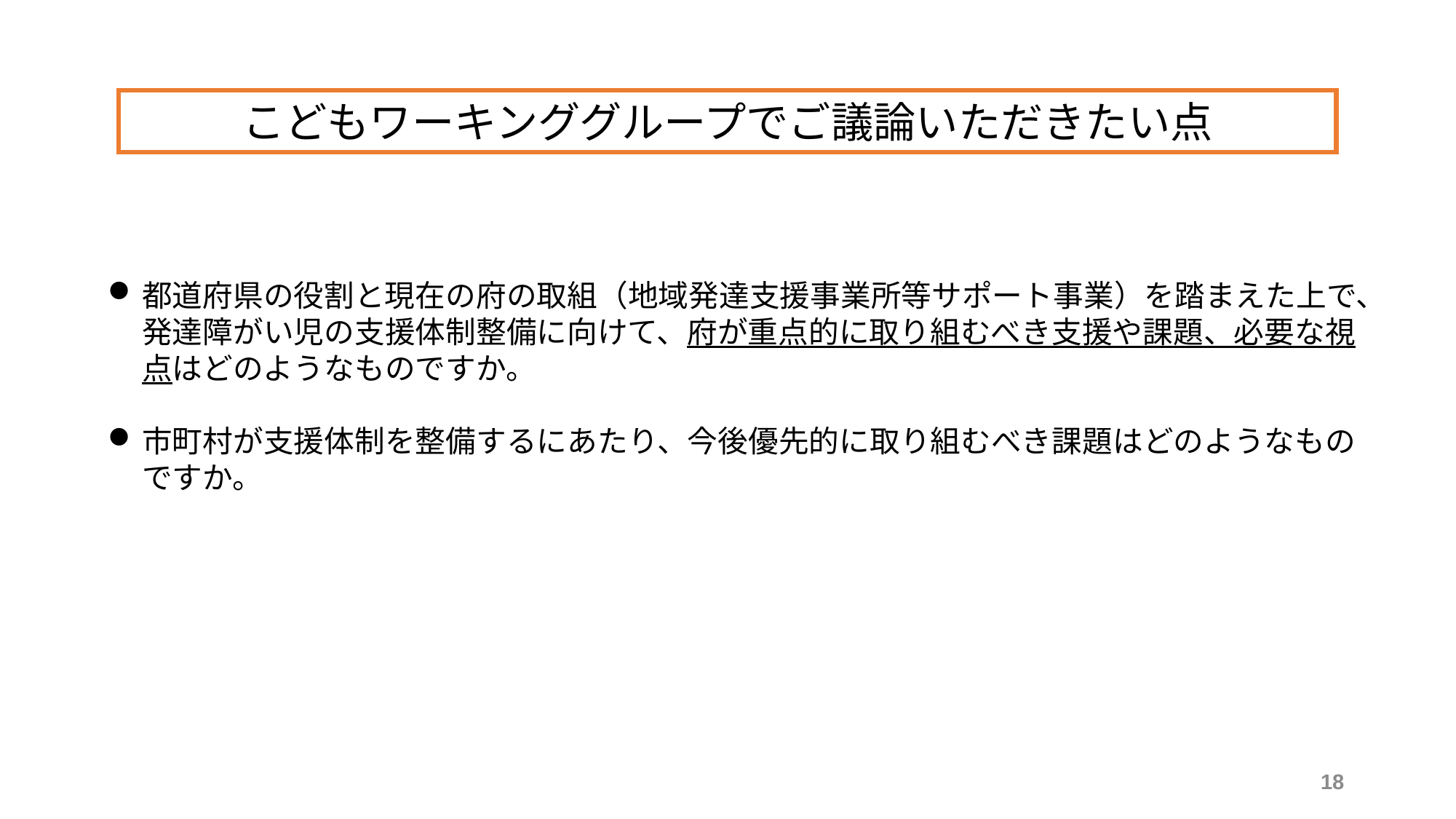

こどもワーキンググループでご議論いただきたい点
都道府県の役割と現在の府の取組（地域発達支援事業所等サポート事業）を踏まえた上で、発達障がい児の支援体制整備に向けて、府が重点的に取り組むべき支援や課題、必要な視点はどのようなものですか。

市町村が支援体制を整備するにあたり、今後優先的に取り組むべき課題はどのようなものですか。
18